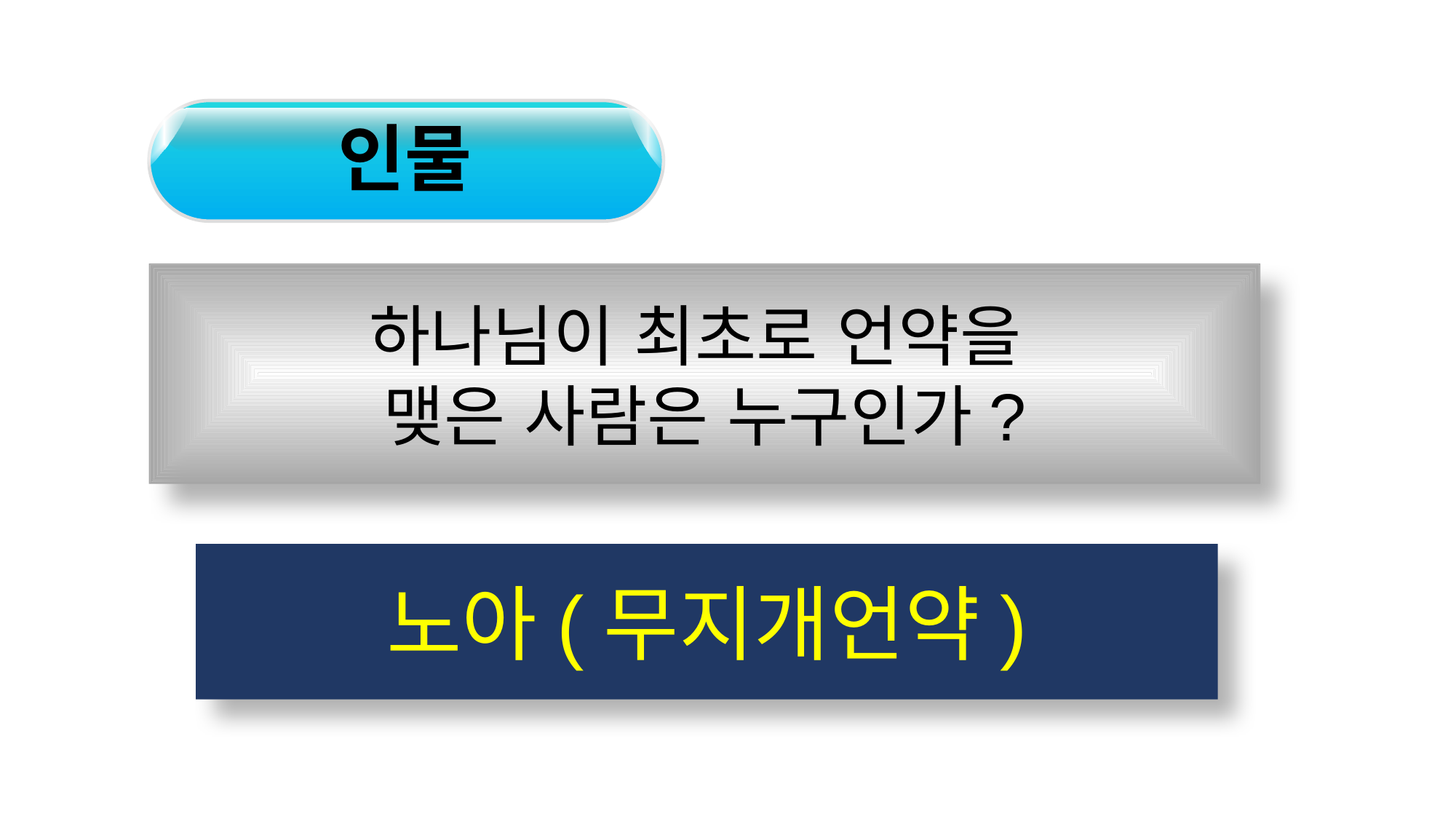

인물
하나님이 최초로 언약을
맺은 사람은 누구인가?
노아(무지개언약)